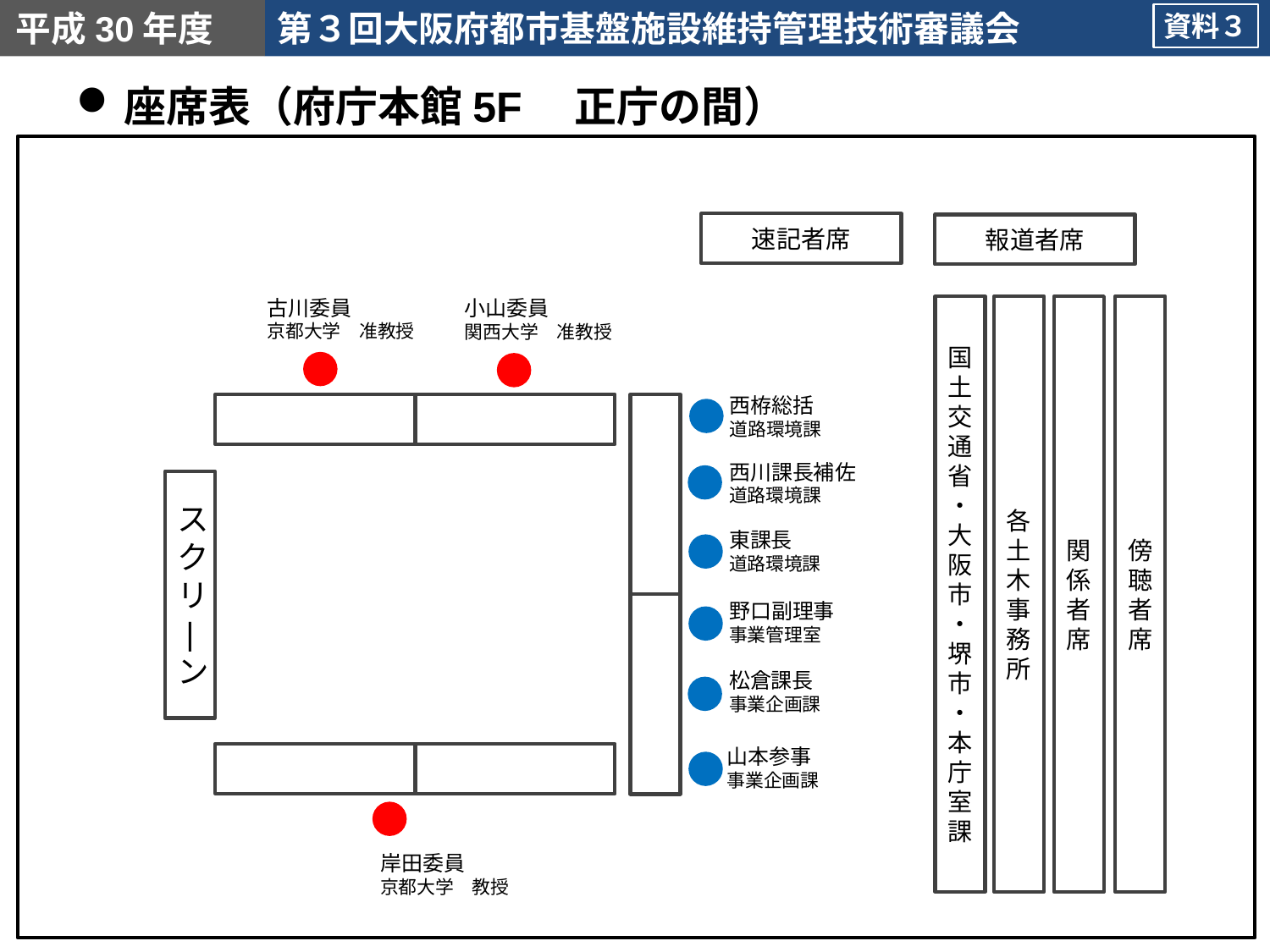

資料３
# 座席表（府庁本館5F　正庁の間）
速記者席
報道者席
古川委員
京都大学　准教授

小山委員
関西大学　准教授
西栫総括
道路環境課

東課長
道路環境課

野口副理事
事業管理室

松倉課長
事業企画課

西川課長補佐
道路環境課
スクリ
|
ン
山本参事
事業企画課

岸田委員
京都大学　教授
国土交通省
・
大阪市
・
堺市
・
本庁室課
各土木事務所
傍聴者席
関係者席